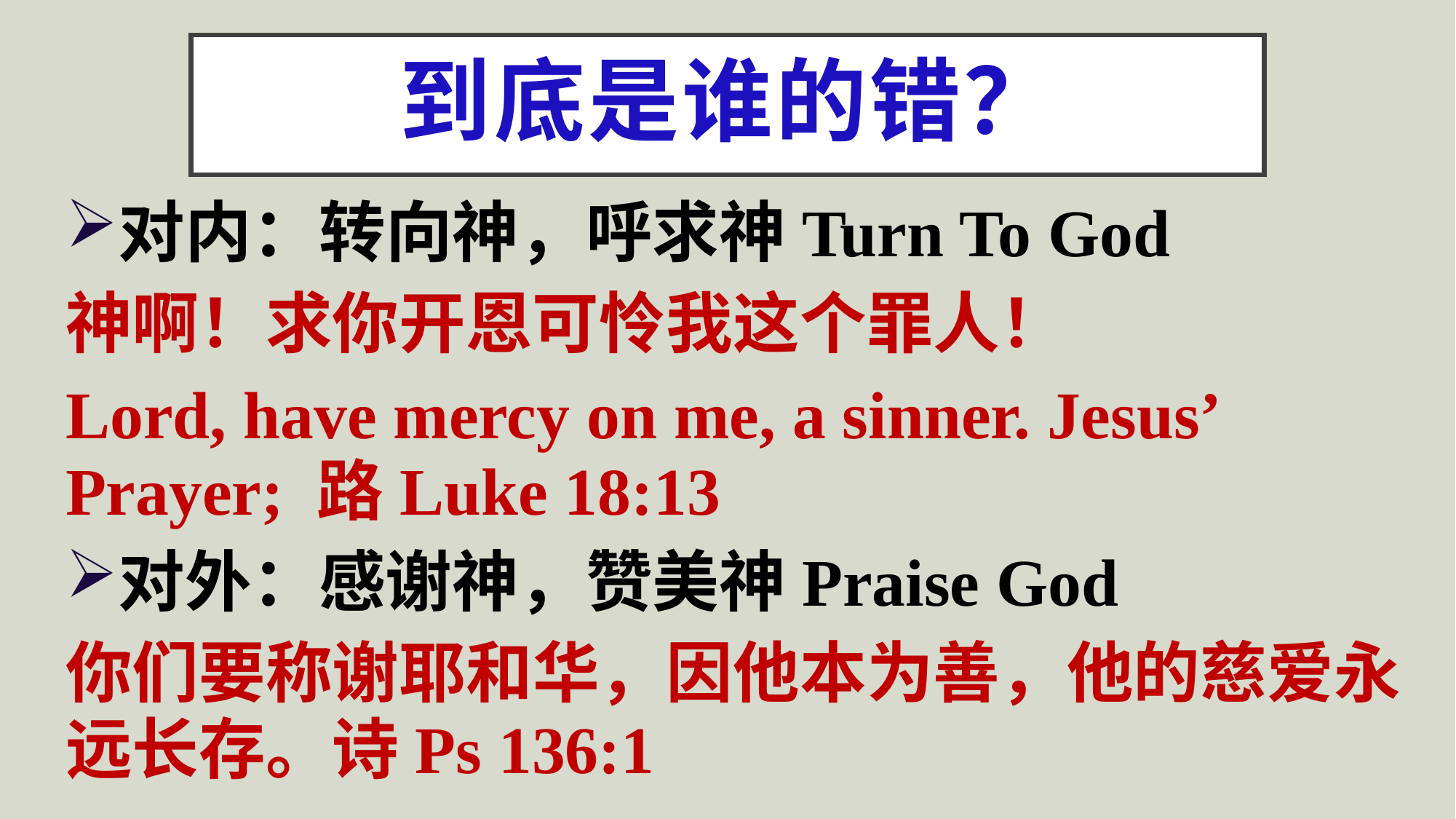

到底是谁的错？
对内：转向神，呼求神Turn To God
神啊！求你开恩可怜我这个罪人！
Lord, have mercy on me, a sinner. Jesus’ Prayer; 路Luke 18:13
对外：感谢神，赞美神Praise God
你们要称谢耶和华，因他本为善，他的慈爱永远长存。诗Ps 136:1